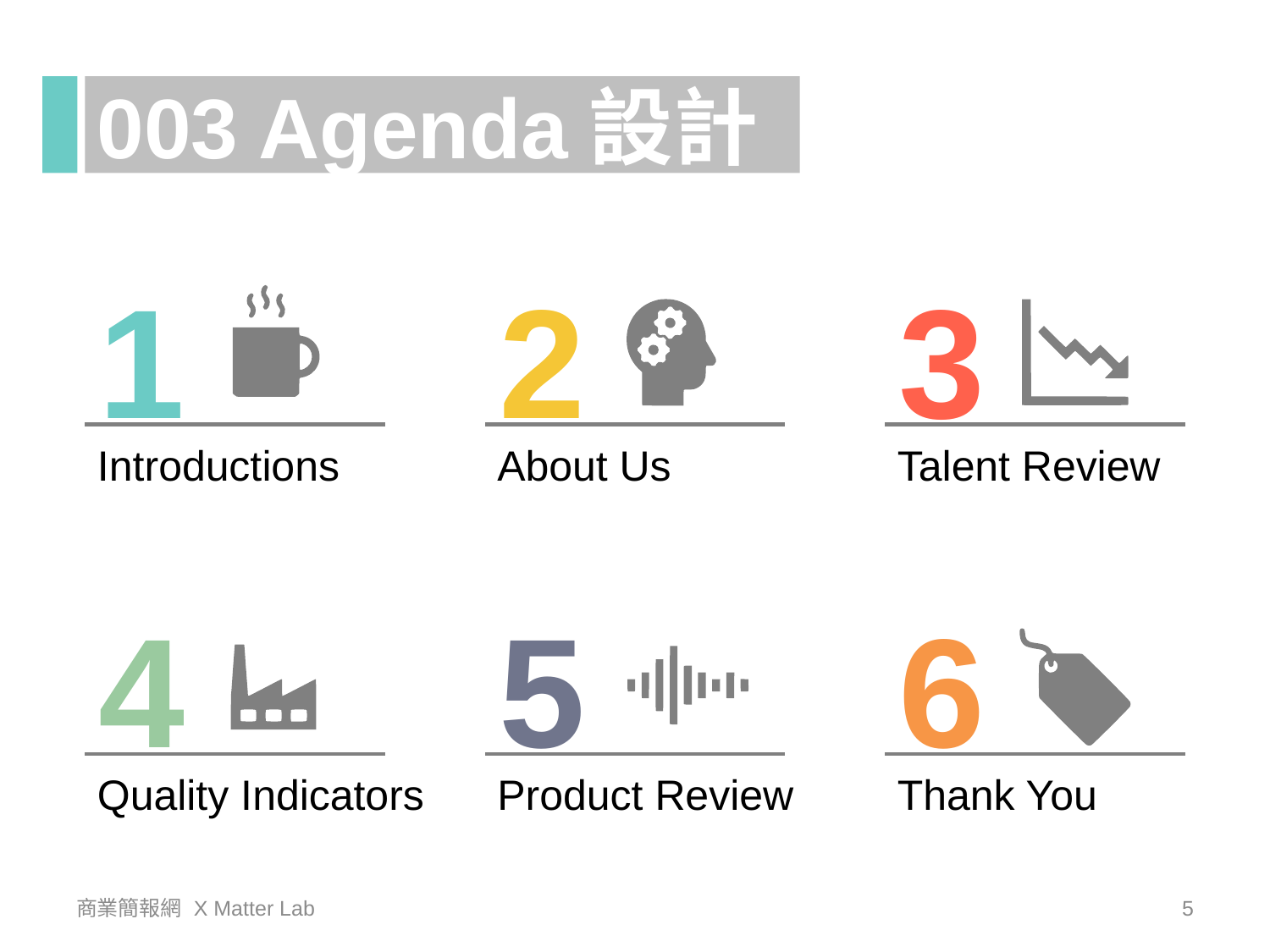

003 Agenda設計
1
2
3

Introductions
About Us
Talent Review
4
5
6

Quality Indicators
Product Review
Thank You
商業簡報網 X Matter Lab
5